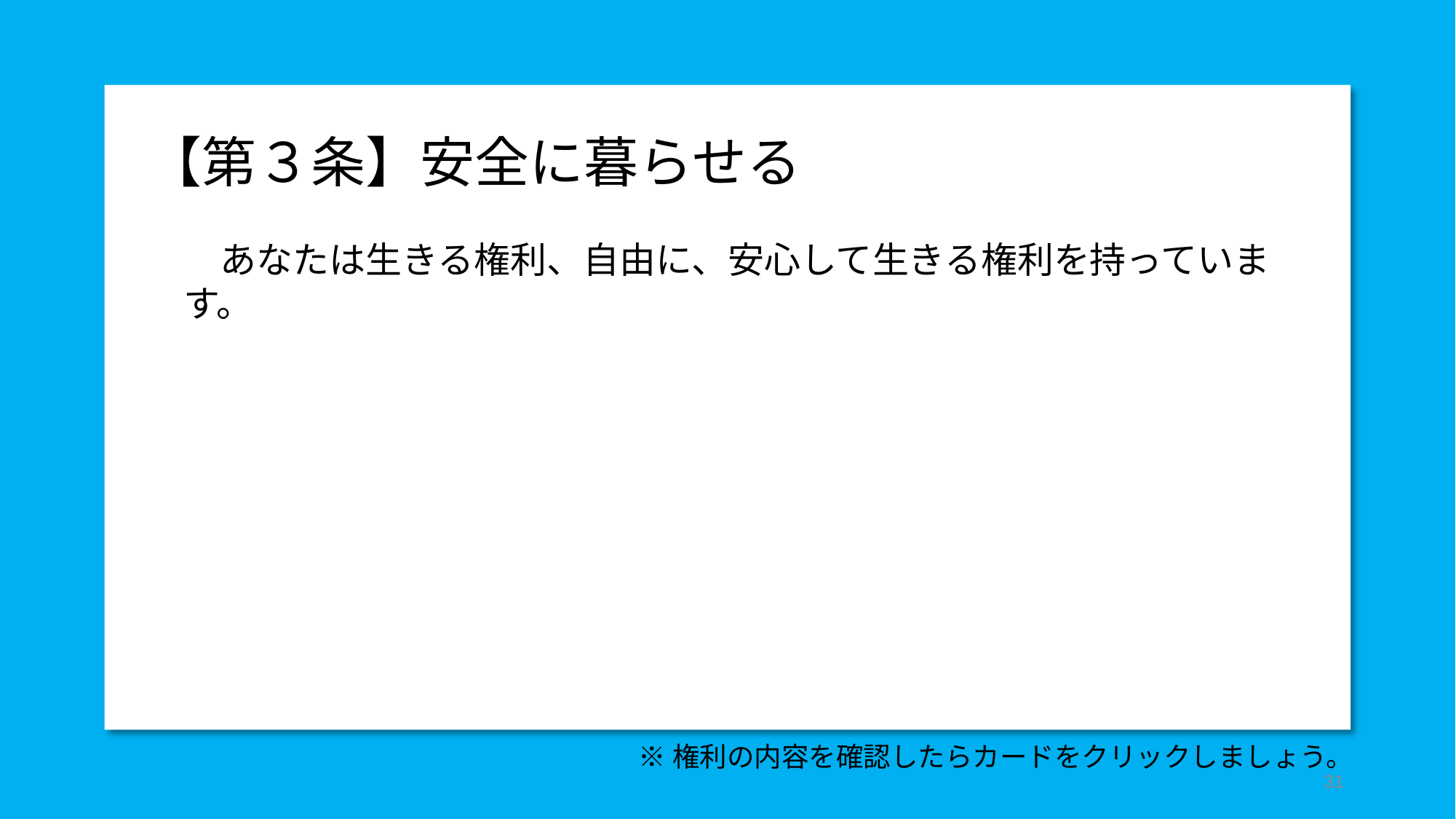

【第３条】安全に暮らせる

　　あなたは生きる権利、自由に、安心して生きる権利を持っていま
　す。
※権利の内容を確認したらカードをクリックしましょう。
31